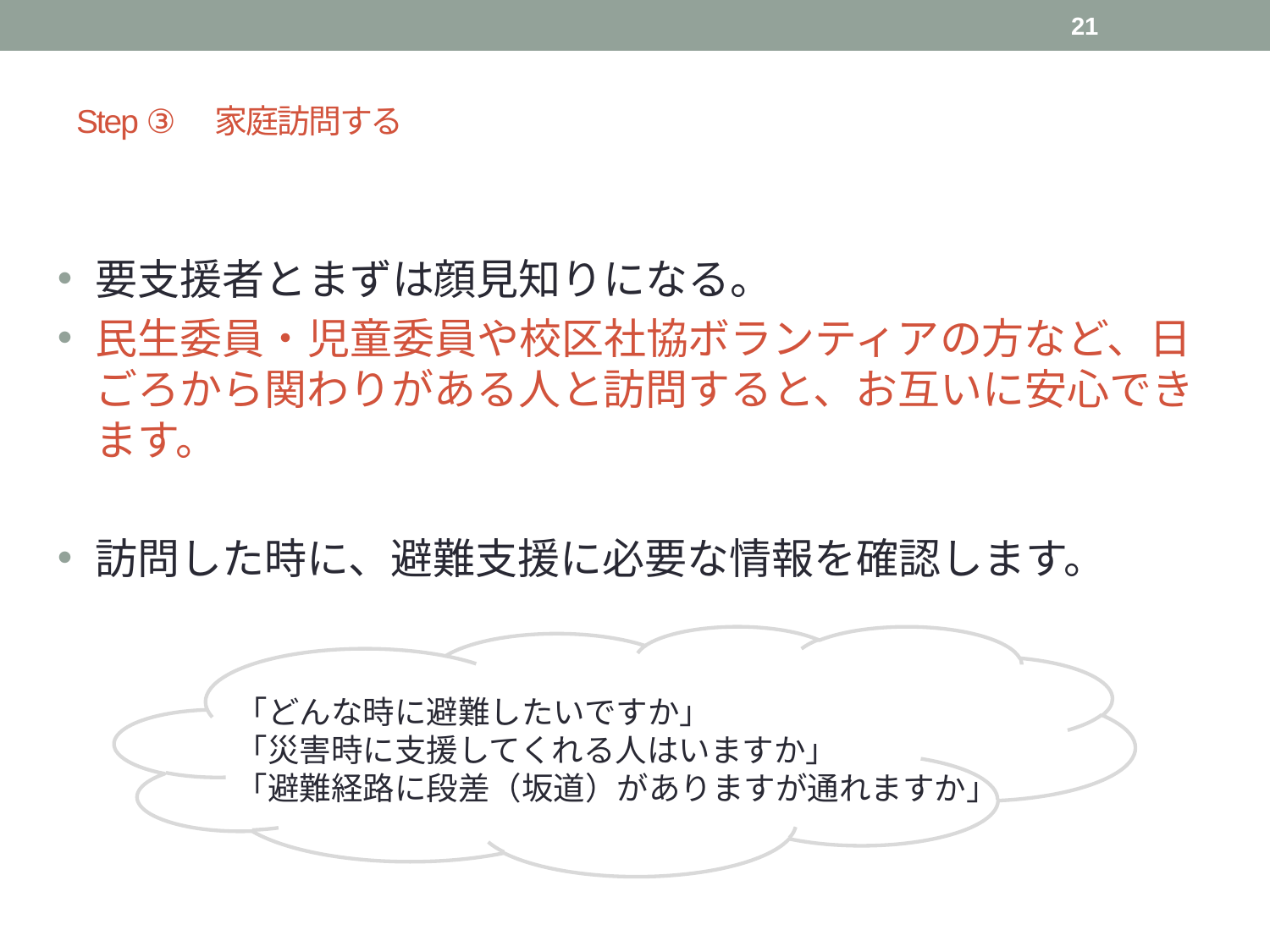

21
# Step ③　家庭訪問する
要支援者とまずは顔見知りになる。
民生委員・児童委員や校区社協ボランティアの方など、日ごろから関わりがある人と訪問すると、お互いに安心できます。

訪問した時に、避難支援に必要な情報を確認します。

「どんな時に避難したいですか」
「災害時に支援してくれる人はいますか」
「避難経路に段差（坂道）がありますが通れますか」